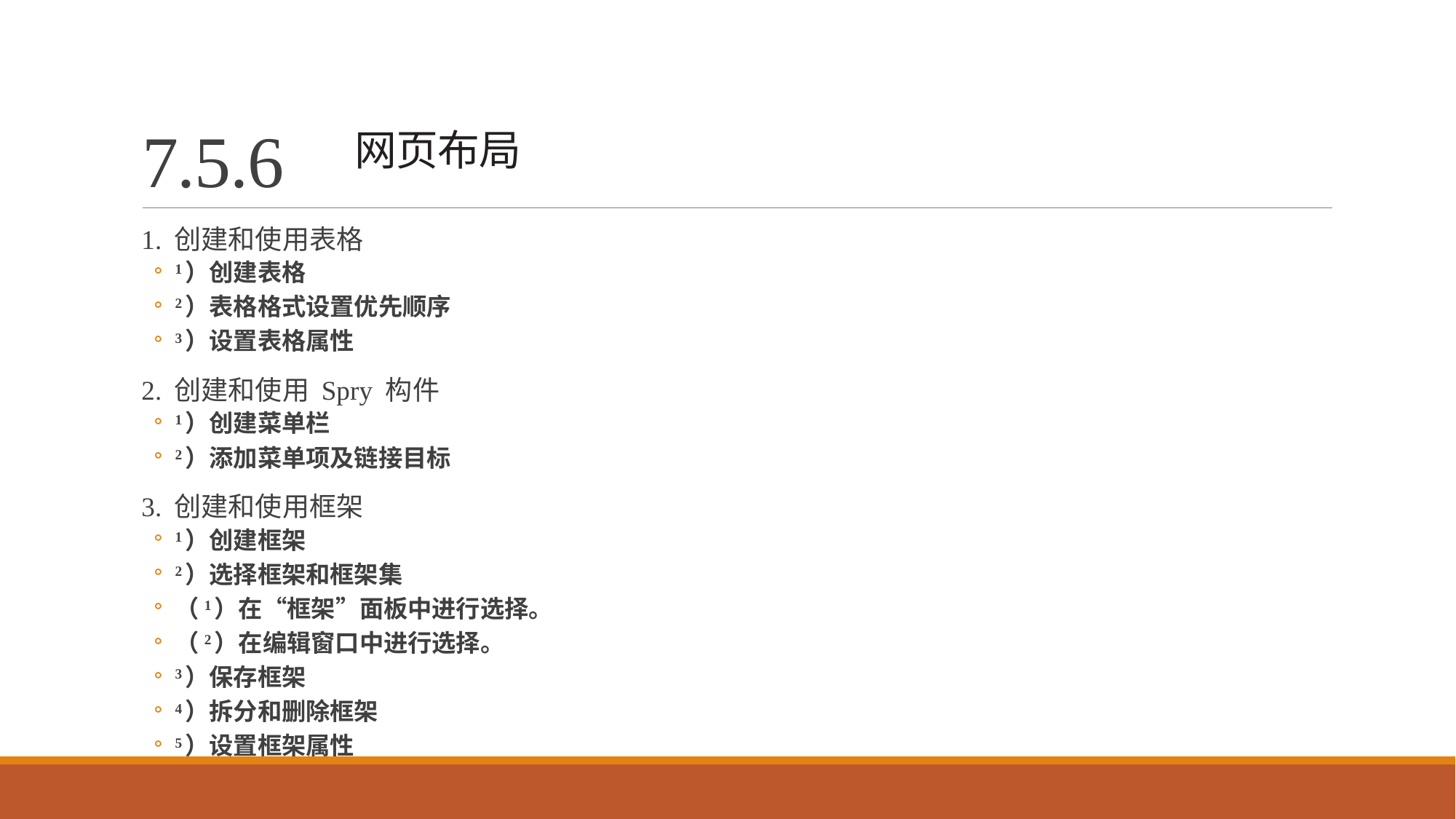

# 7.5.6   网页布局
1. 创建和使用表格
1）创建表格
2）表格格式设置优先顺序
3）设置表格属性
2. 创建和使用 Spry 构件
1）创建菜单栏
2）添加菜单项及链接目标
3. 创建和使用框架
1）创建框架
2）选择框架和框架集
（1）在“框架”面板中进行选择。
（2）在编辑窗口中进行选择。
3）保存框架
4）拆分和删除框架
5）设置框架属性